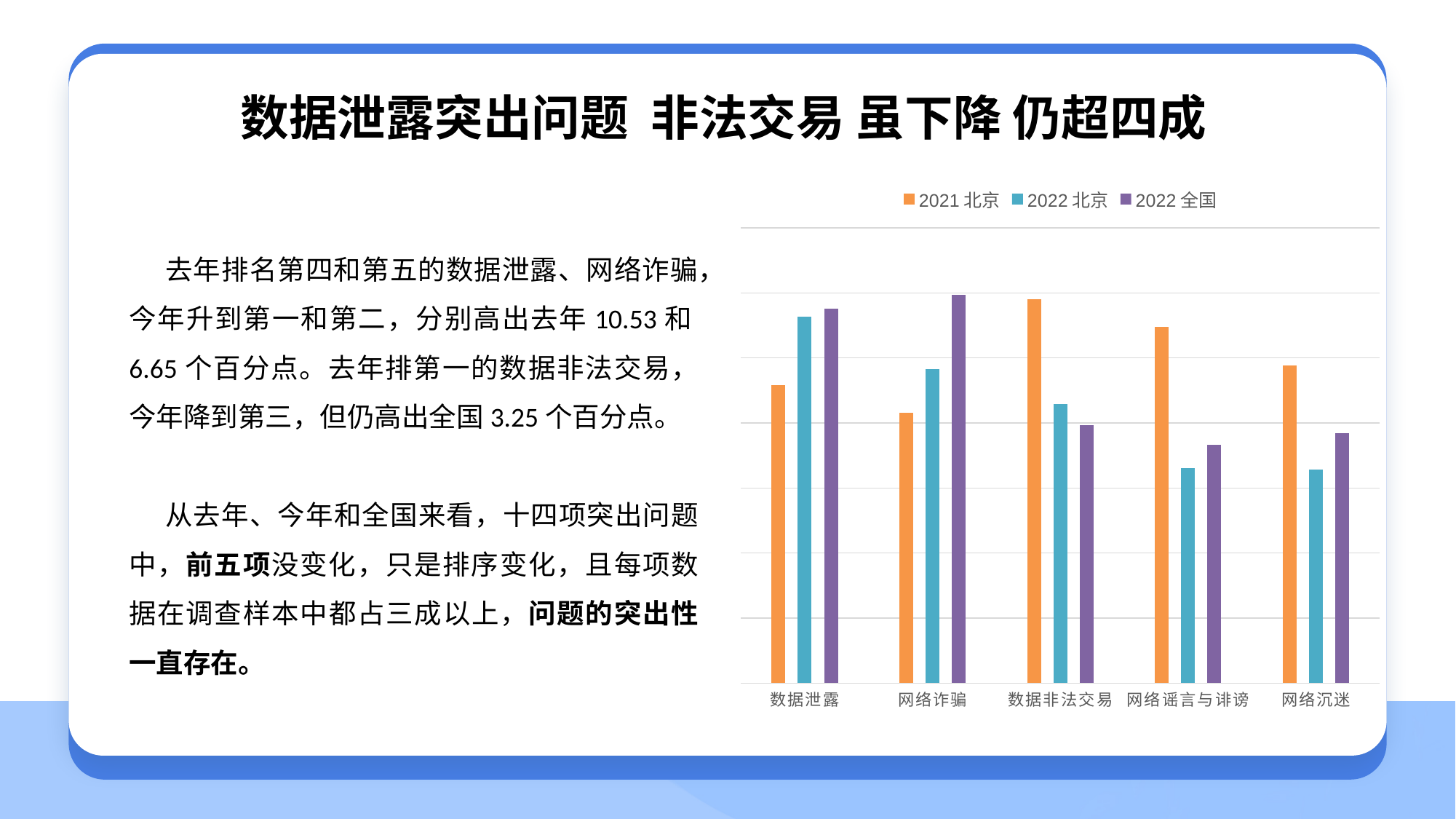

数据泄露突出问题  非法交易 虽下降 仍超四成

### Chart

| Category | 2021北京 | 2022北京 | 2022全国 |
|---|---|---|---|
| 数据泄露 | 0.458 | 0.5633 | 0.5757 |
| 网络诈骗 | 0.4158 | 0.4823 | 0.5971 |
| 数据非法交易 | 0.59 | 0.4288 | 0.3963 |
| 网络谣言与诽谤 | 0.5482 | 0.3302 | 0.3663 |
| 网络沉迷 | 0.4887 | 0.328 | 0.384 |
去年排名第四和第五的数据泄露、网络诈骗，今年升到第一和第二，分别高出去年10.53和6.65个百分点。去年排第一的数据非法交易，今年降到第三，但仍高出全国3.25个百分点。

从去年、今年和全国来看，十四项突出问题中，前五项没变化，只是排序变化，且每项数据在调查样本中都占三成以上，问题的突出性一直存在。